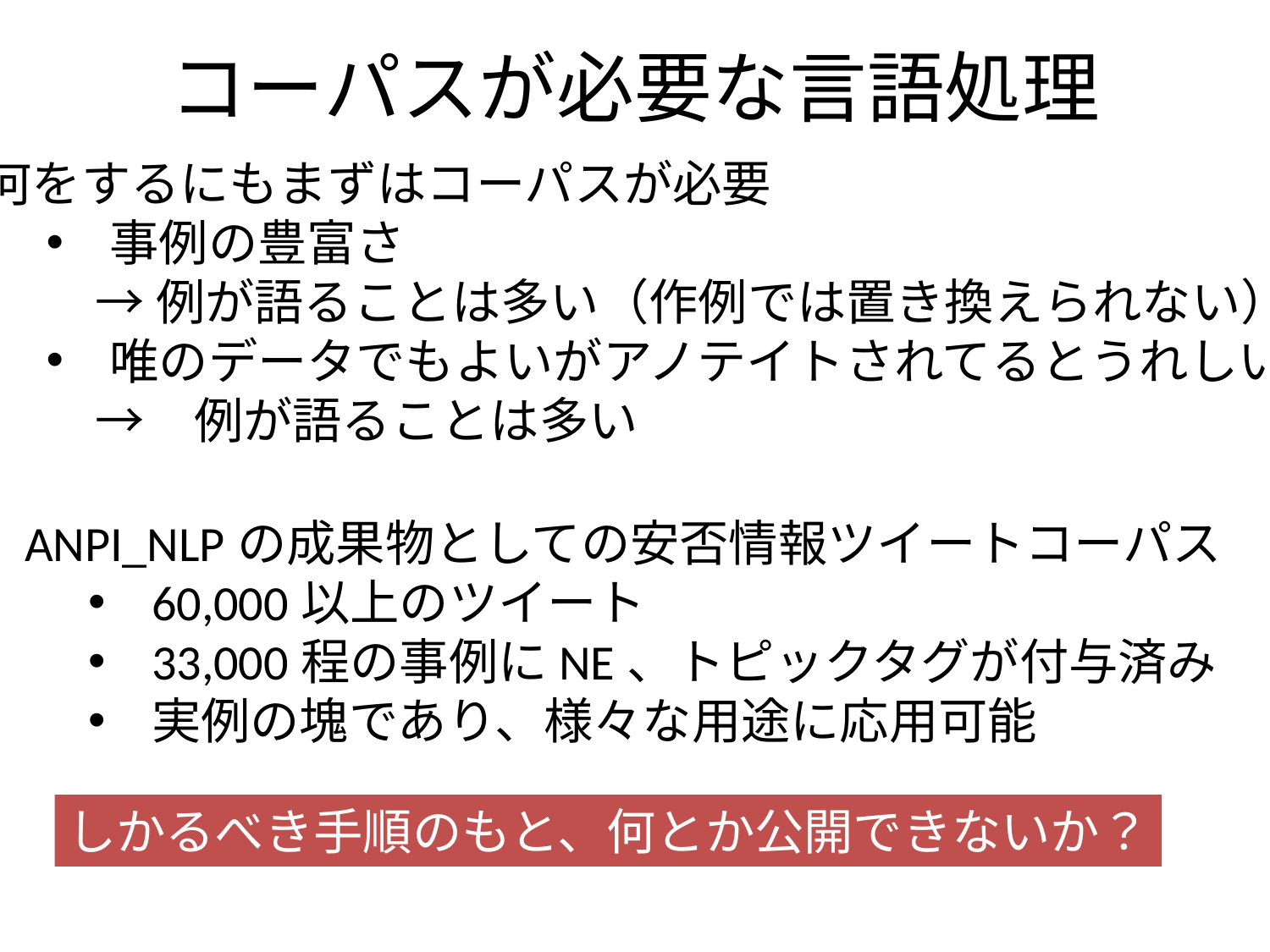

# コーパスが必要な言語処理
何をするにもまずはコーパスが必要
事例の豊富さ
　→ 例が語ることは多い（作例では置き換えられない）
唯のデータでもよいがアノテイトされてるとうれしい
　→　例が語ることは多い
ANPI_NLPの成果物としての安否情報ツイートコーパス
60,000以上のツイート
33,000程の事例にNE、トピックタグが付与済み
実例の塊であり、様々な用途に応用可能
しかるべき手順のもと、何とか公開できないか？